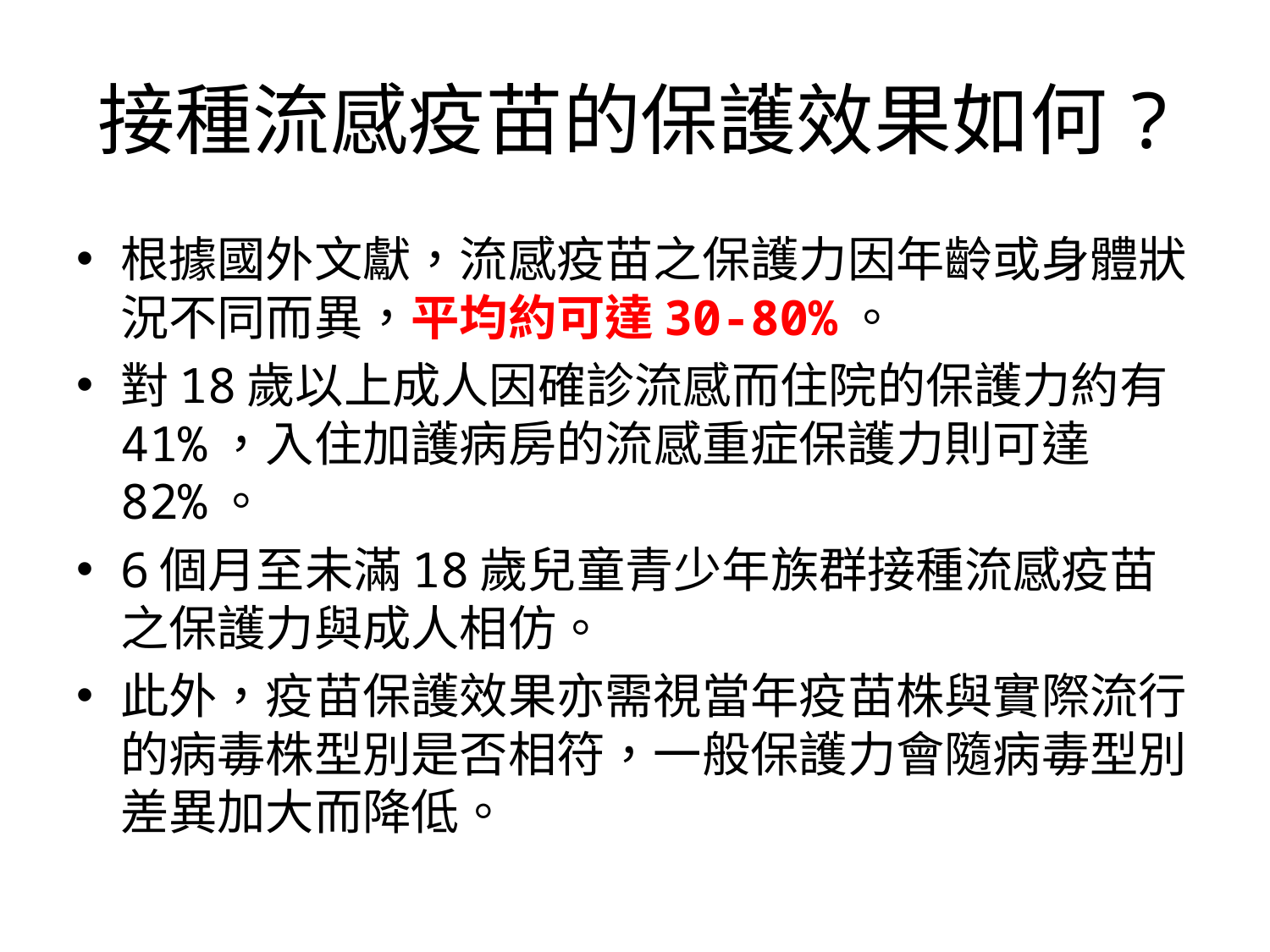

# 接種流感疫苗的保護效果如何?
根據國外文獻，流感疫苗之保護力因年齡或身體狀況不同而異，平均約可達30-80%。
對18歲以上成人因確診流感而住院的保護力約有41%，入住加護病房的流感重症保護力則可達82%。
6個月至未滿18歲兒童青少年族群接種流感疫苗之保護力與成人相仿。
此外，疫苗保護效果亦需視當年疫苗株與實際流行的病毒株型別是否相符，一般保護力會隨病毒型別差異加大而降低。